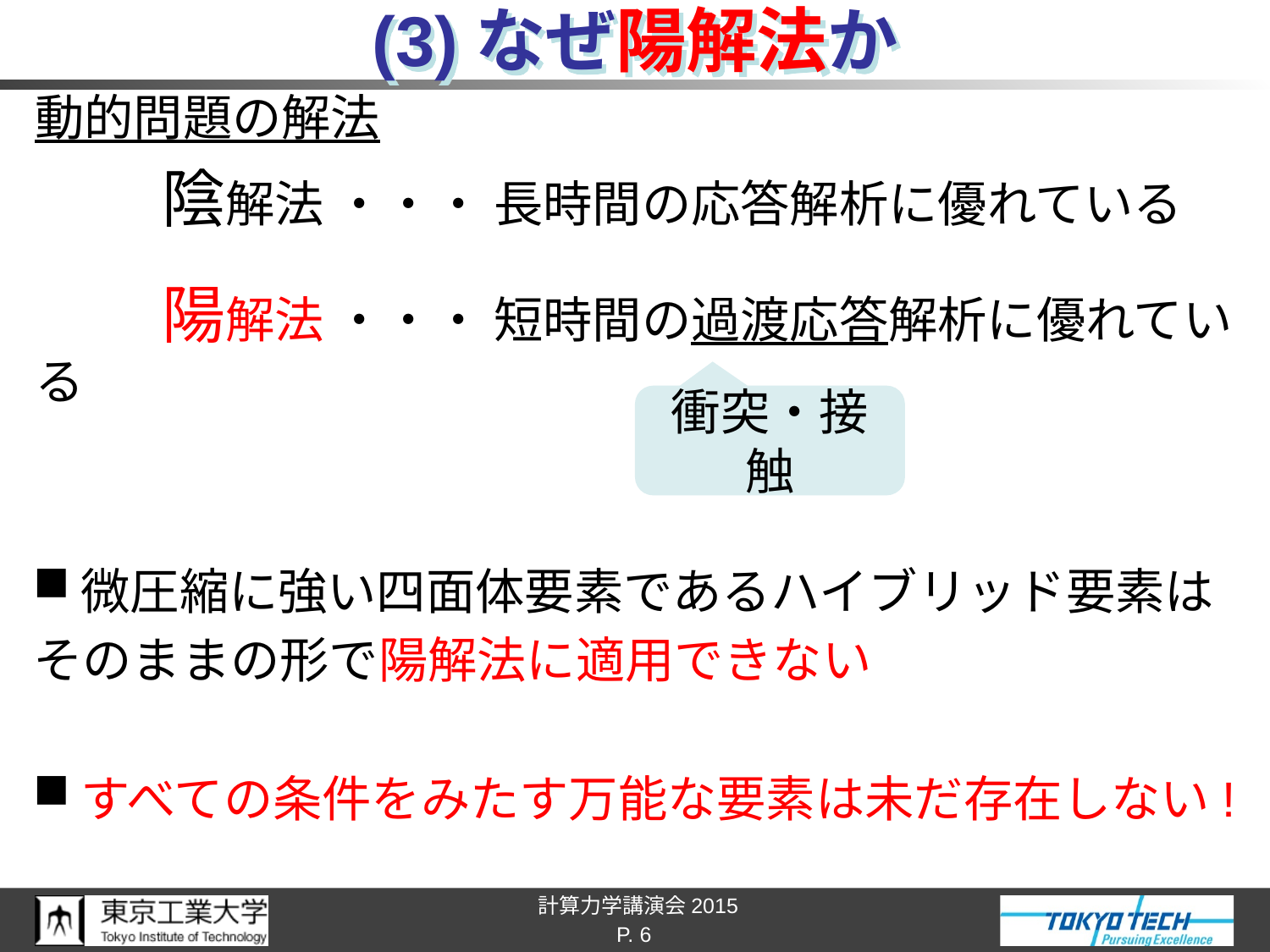

# (3)なぜ陽解法か
動的問題の解法
	陰解法 ・・・ 長時間の応答解析に優れている

	陽解法 ・・・ 短時間の過渡応答解析に優れている
衝突・接触

微圧縮に強い四面体要素であるハイブリッド要素は
そのままの形で陽解法に適用できない

すべての条件をみたす万能な要素は未だ存在しない!
P. 6